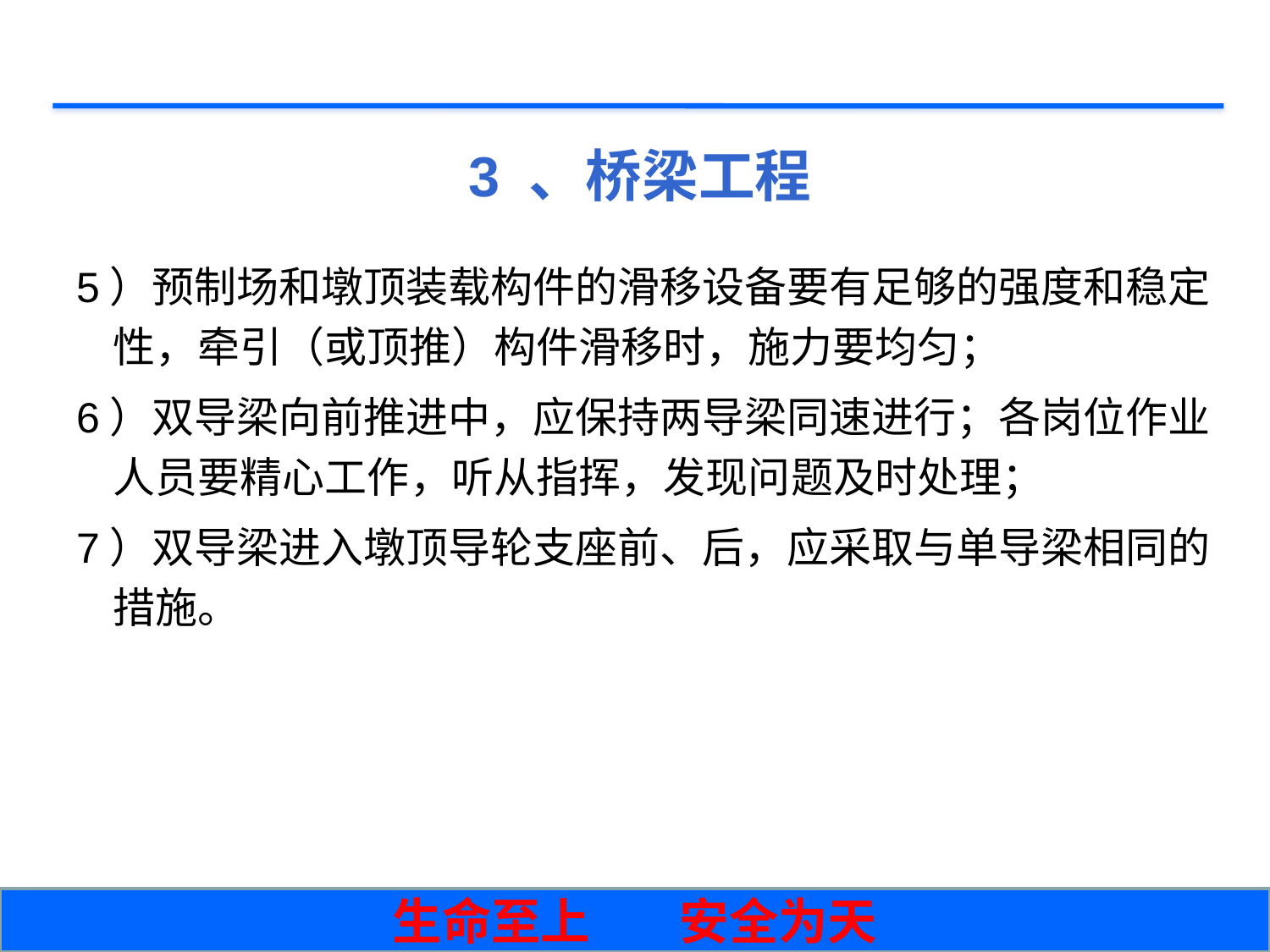

# 3 、桥梁工程
5）预制场和墩顶装载构件的滑移设备要有足够的强度和稳定性，牵引（或顶推）构件滑移时，施力要均匀；
6）双导梁向前推进中，应保持两导梁同速进行；各岗位作业人员要精心工作，听从指挥，发现问题及时处理；
7）双导梁进入墩顶导轮支座前、后，应采取与单导梁相同的措施。